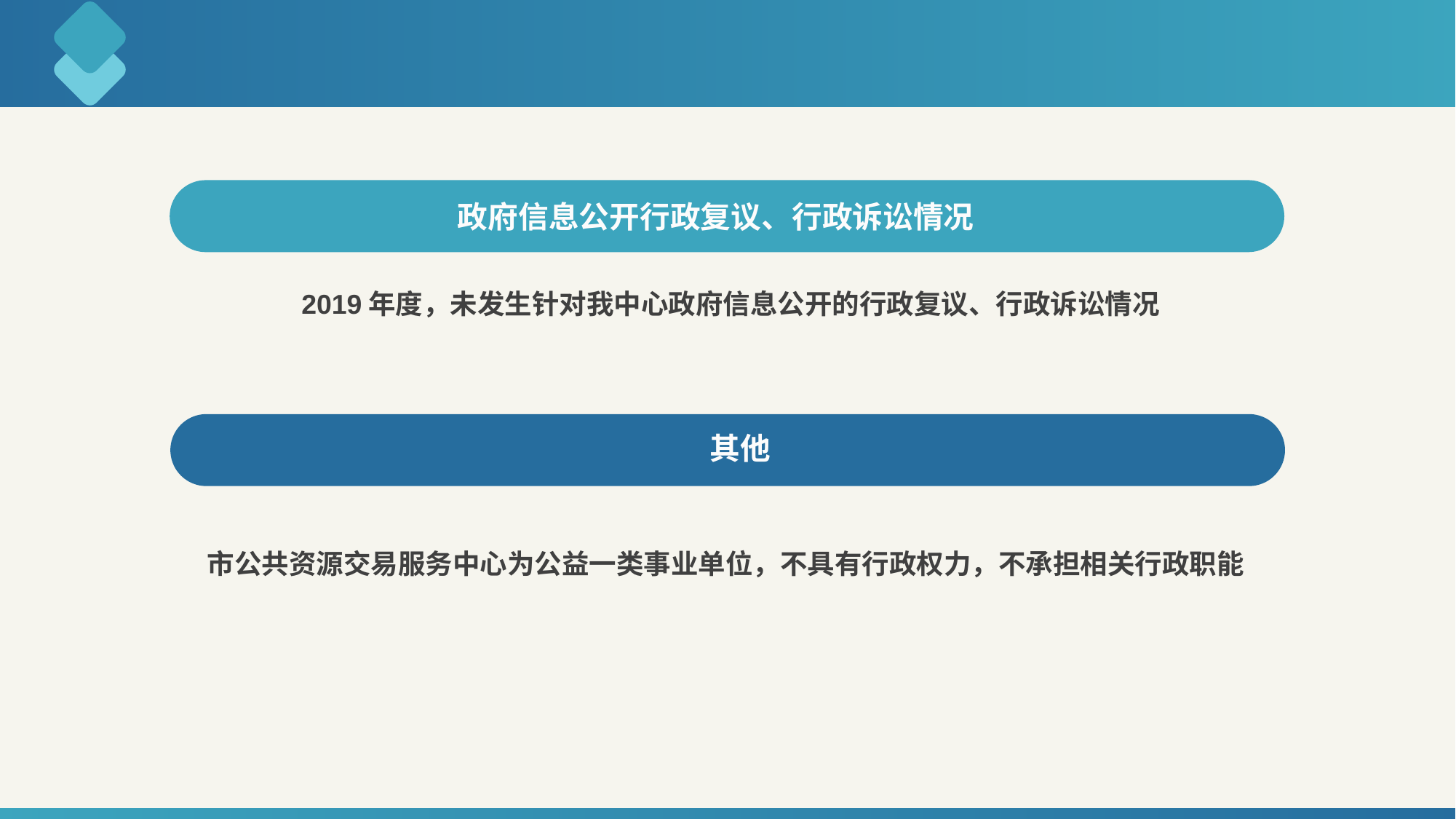

政府信息公开行政复议、行政诉讼情况
2019年度，未发生针对我中心政府信息公开的行政复议、行政诉讼情况

其他
市公共资源交易服务中心为公益一类事业单位，不具有行政权力，不承担相关行政职能